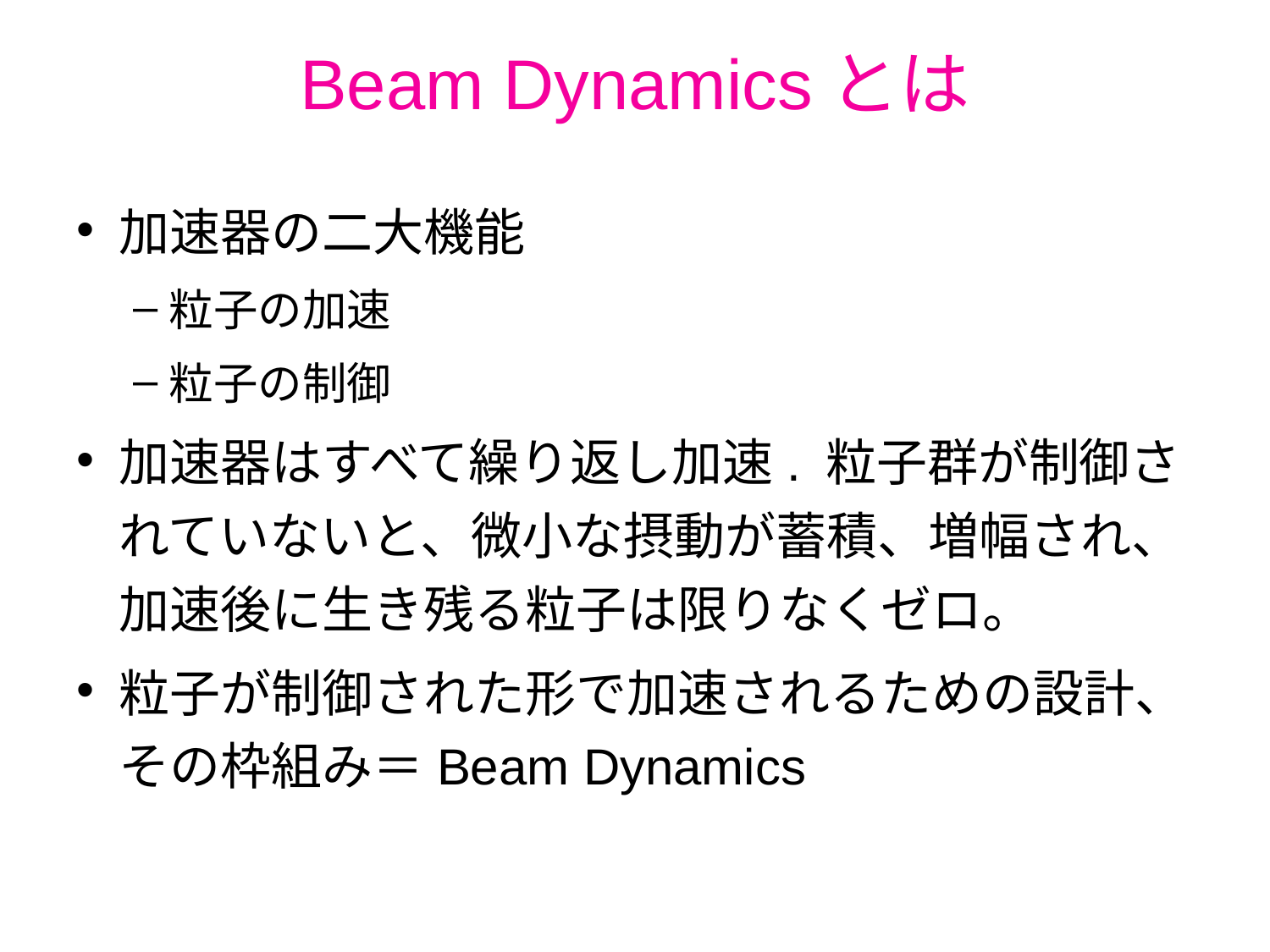

# Beam Dynamicsとは
加速器の二大機能
粒子の加速
粒子の制御
加速器はすべて繰り返し加速. 粒子群が制御されていないと、微小な摂動が蓄積、増幅され、加速後に生き残る粒子は限りなくゼロ。
粒子が制御された形で加速されるための設計、その枠組み＝Beam Dynamics